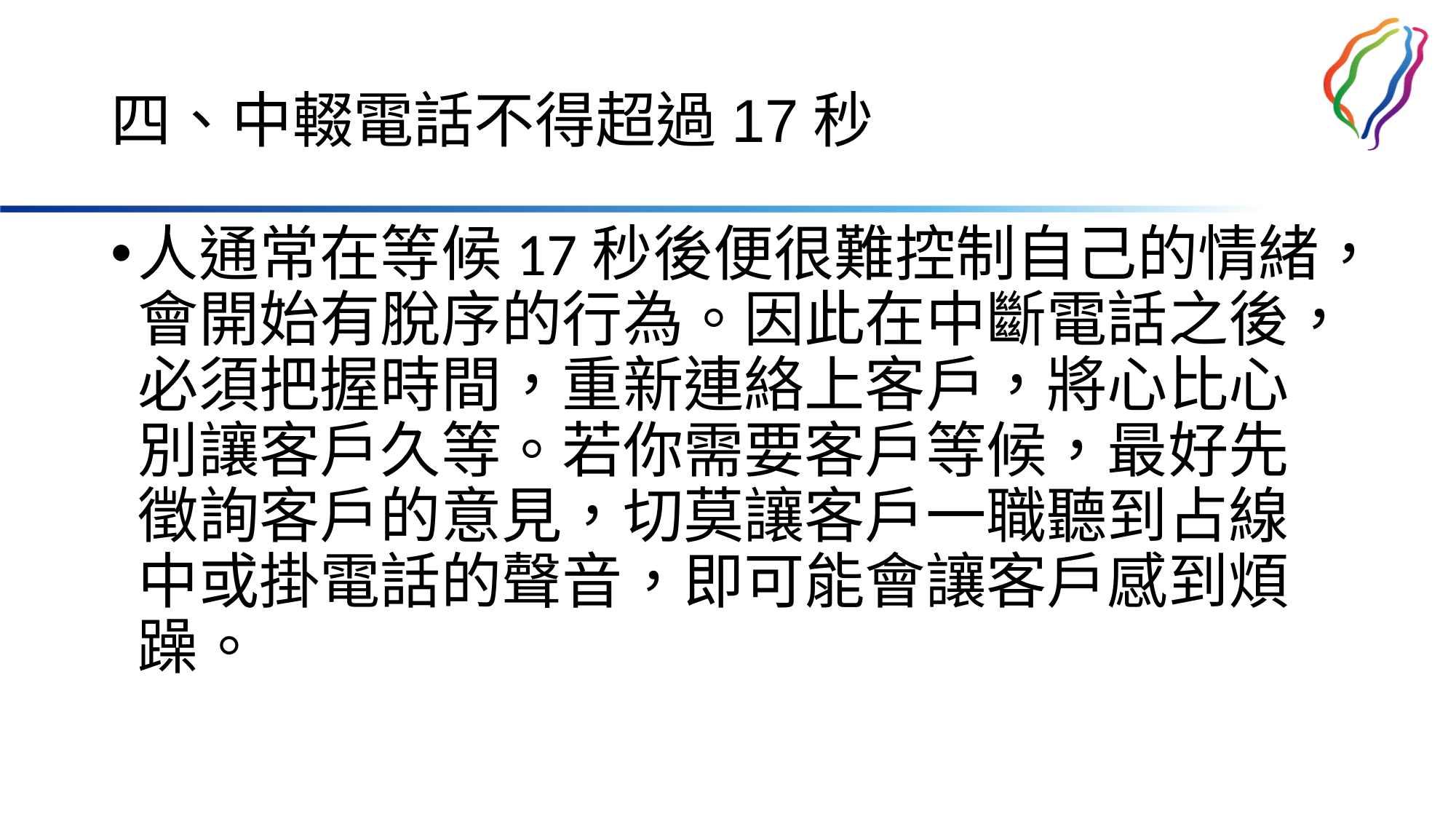

# 四、中輟電話不得超過17秒
人通常在等候17秒後便很難控制自己的情緒，會開始有脫序的行為。因此在中斷電話之後，必須把握時間，重新連絡上客戶，將心比心別讓客戶久等。若你需要客戶等候，最好先徵詢客戶的意見，切莫讓客戶一職聽到占線中或掛電話的聲音，即可能會讓客戶感到煩躁。